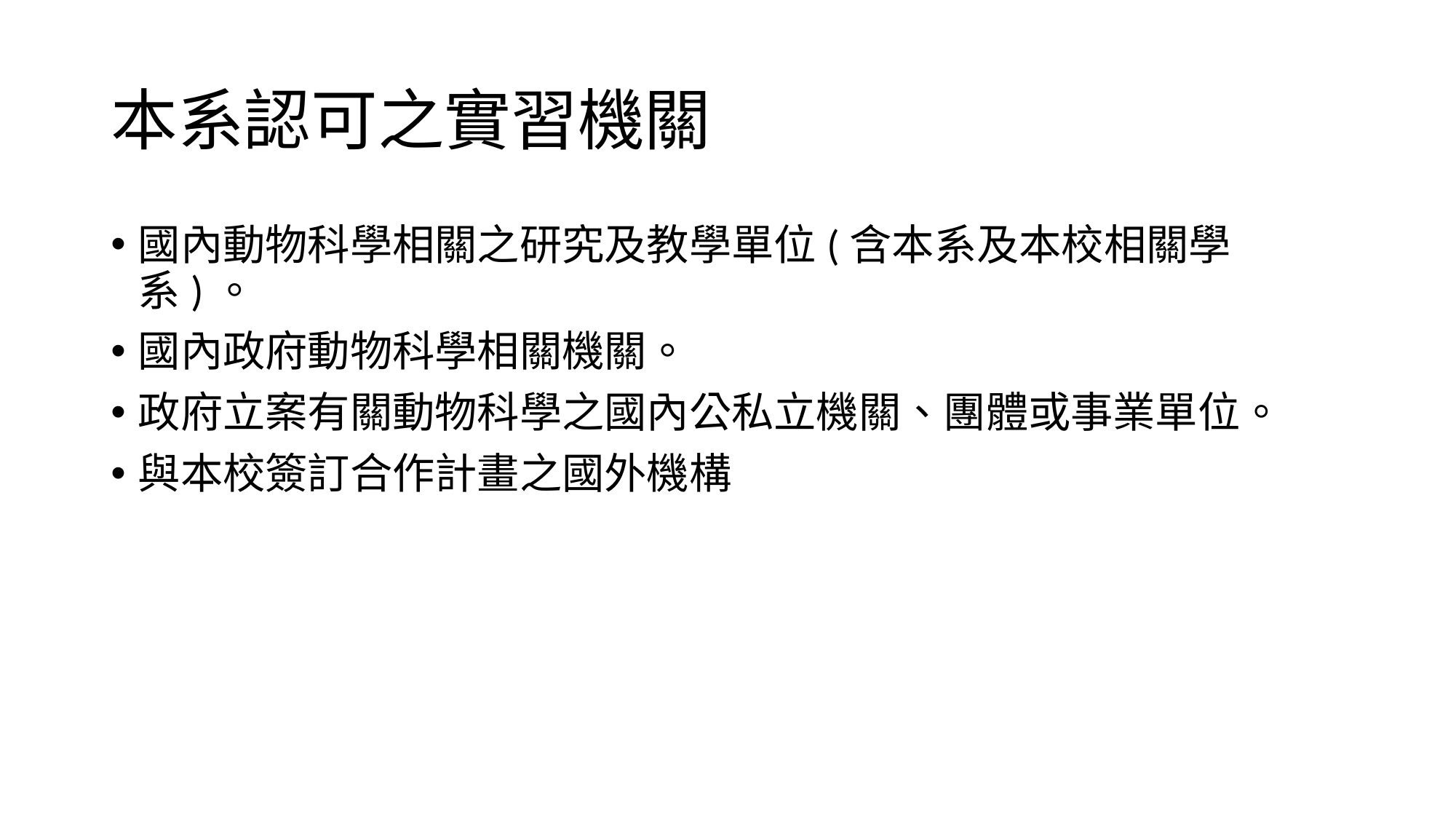

# 本系認可之實習機關
國內動物科學相關之研究及教學單位(含本系及本校相關學 系)。
國內政府動物科學相關機關。
政府立案有關動物科學之國內公私立機關、團體或事業單位。
與本校簽訂合作計畫之國外機構